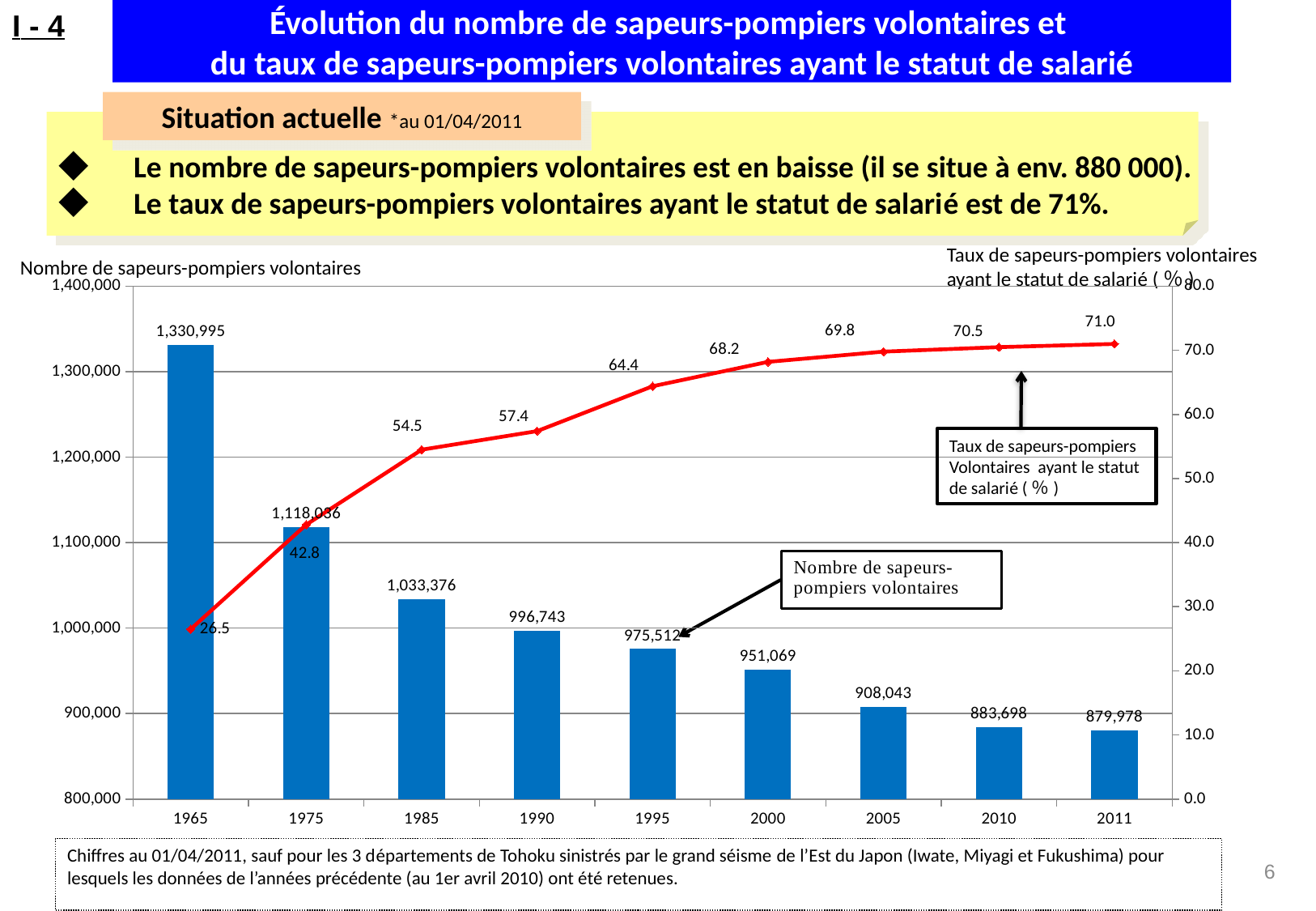

I - 4
Évolution du nombre de sapeurs-pompiers volontaires et
du taux de sapeurs-pompiers volontaires ayant le statut de salarié
Situation actuelle *au 01/04/2011

◆　Le nombre de sapeurs-pompiers volontaires est en baisse (il se situe à env. 880 000).
◆　Le taux de sapeurs-pompiers volontaires ayant le statut de salarié est de 71%.

Taux de sapeurs-pompiers volontaires
ayant le statut de salarié (％)

Nombre de sapeurs-pompiers volontaires

### Chart

| Category | 消防団員数（人） | 被雇用者団員比率（％） |
|---|---|---|
| 1965 | 1330995.0 | 26.5 |
| 1975 | 1118036.0 | 42.8 |
| 1985 | 1033376.0 | 54.5 |
| 1990 | 996743.0 | 57.4 |
| 1995 | 975512.0 | 64.4 |
| 2000 | 951069.0 | 68.2 |
| 2005 | 908043.0 | 69.8 |
| 2010 | 883698.0 | 70.5 |
| 2011 | 879978.0 | 71.0 |
Taux de sapeurs-pompiers
Volontaires  ayant le statut
de salarié (％)
消防団員数
Chiffres au 01/04/2011, sauf pour les 3 départements de Tohoku sinistrés par le grand séisme de l’Est du Japon (Iwate, Miyagi et Fukushima) pour lesquels les données de l’années précédente (au 1er avril 2010) ont été retenues.

6